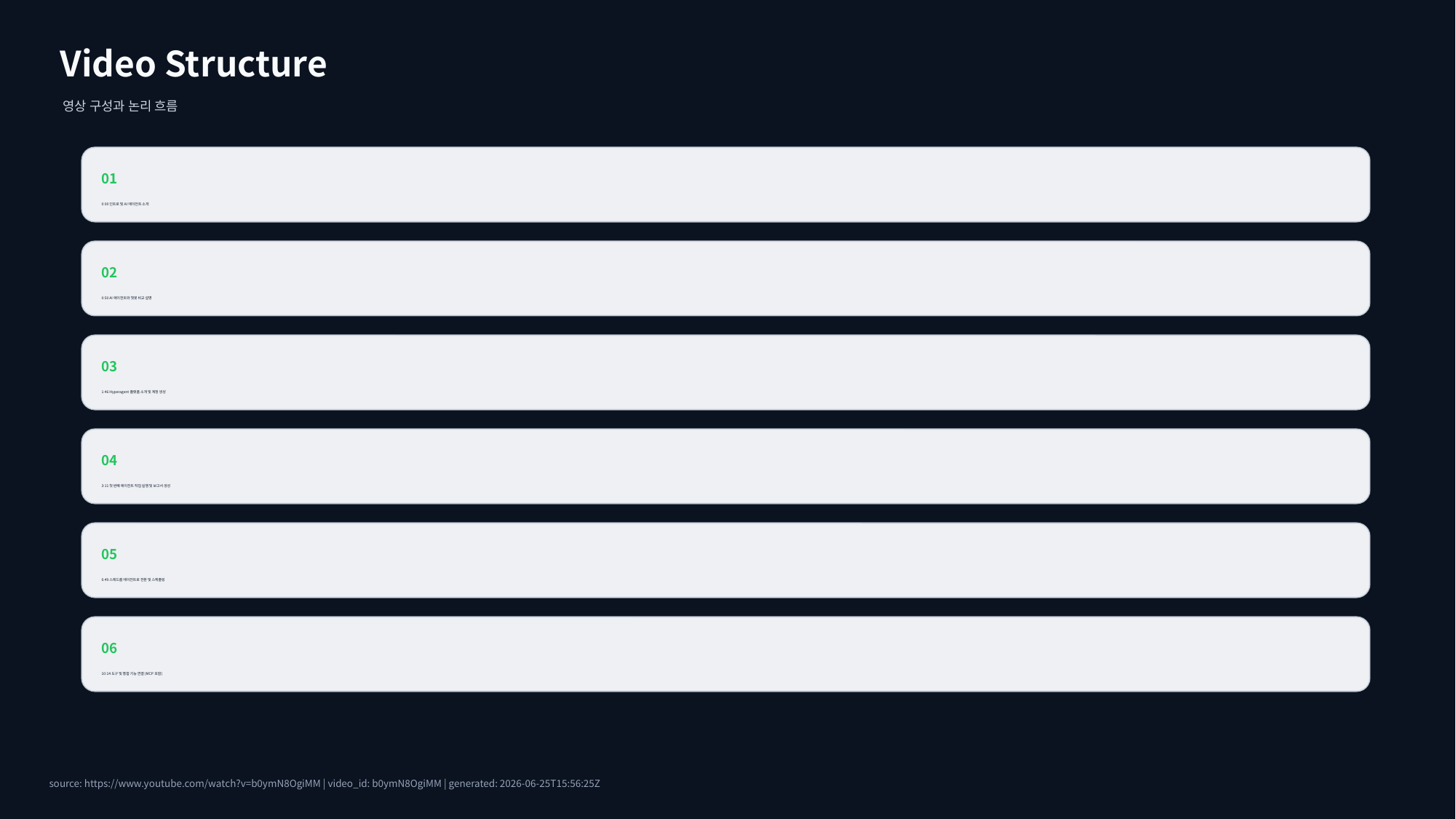

Video Structure
영상 구성과 논리 흐름

01
0:00 인트로 및 AI 에이전트 소개

02
0:50 AI 에이전트와 챗봇 비교 설명

03
1:46 Hyperagent 플랫폼 소개 및 계정 생성

04
3:11 첫 번째 에이전트 작업 실행 및 보고서 생성

05
6:49 스레드를 에이전트로 전환 및 스케줄링

06
10:14 도구 및 통합 기능 연결 (MCP 포함)
source: https://www.youtube.com/watch?v=b0ymN8OgiMM | video_id: b0ymN8OgiMM | generated: 2026-06-25T15:56:25Z